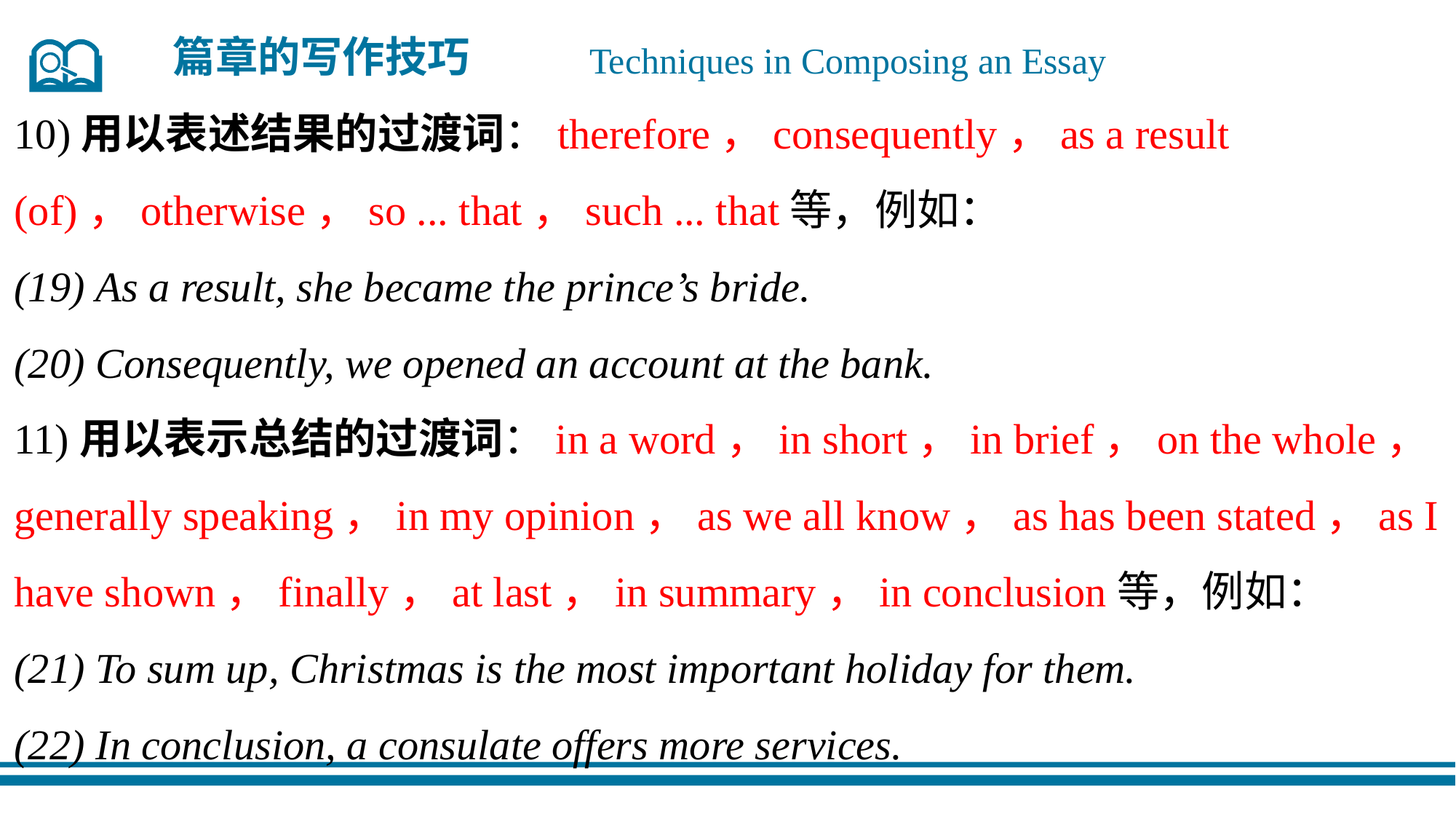

篇章的写作技巧
Techniques in Composing an Essay
10)用以表述结果的过渡词：therefore，consequently，as a result (of)，otherwise，so ... that，such ... that等，例如：
(19) As a result, she became the prince’s bride.
(20) Consequently, we opened an account at the bank.
11)用以表示总结的过渡词：in a word，in short，in brief，on the whole，generally speaking，in my opinion，as we all know，as has been stated，as I have shown，finally，at last，in summary，in conclusion等，例如：
(21) To sum up, Christmas is the most important holiday for them.
(22) In conclusion, a consulate offers more services.